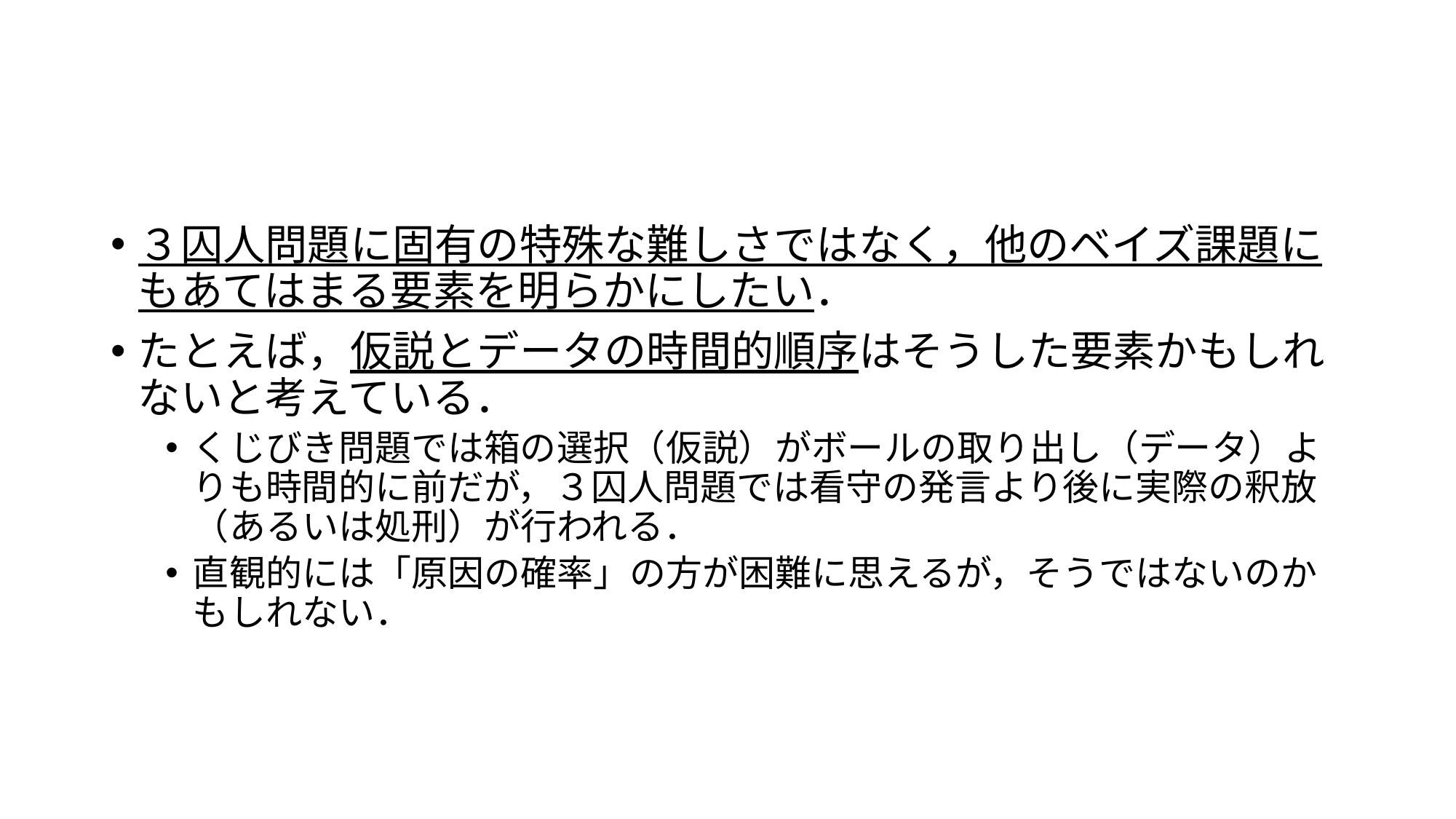

#
３囚人問題に固有の特殊な難しさではなく，他のベイズ課題にもあてはまる要素を明らかにしたい．
たとえば，仮説とデータの時間的順序はそうした要素かもしれないと考えている．
くじびき問題では箱の選択（仮説）がボールの取り出し（データ）よりも時間的に前だが，３囚人問題では看守の発言より後に実際の釈放（あるいは処刑）が行われる．
直観的には「原因の確率」の方が困難に思えるが，そうではないのかもしれない．